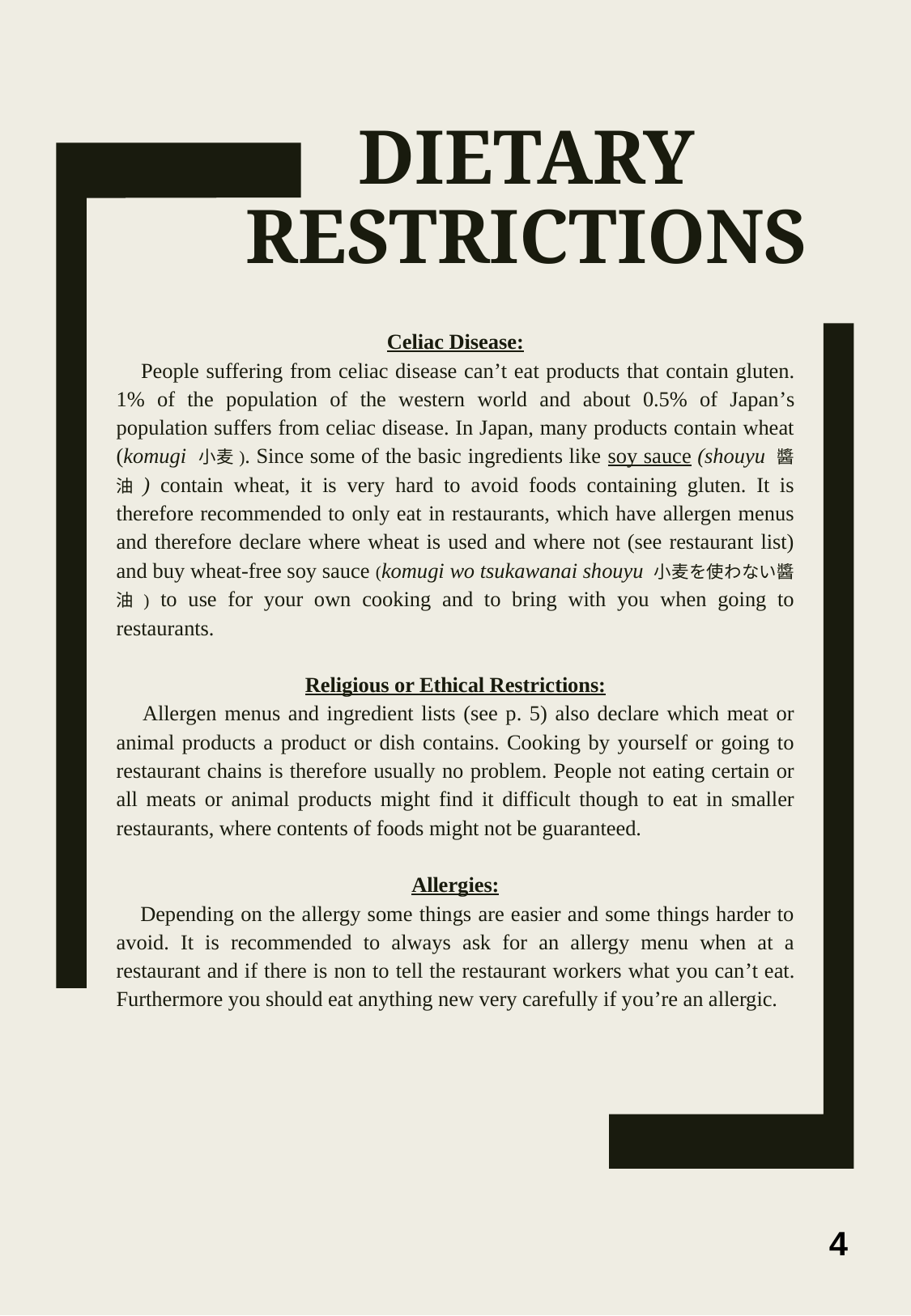

# Dietary Restrictions
Celiac Disease:
    People suffering from celiac disease can’t eat products that contain gluten. 1% of the population of the western world and about 0.5% of Japan’s population suffers from celiac disease. In Japan, many products contain wheat (komugi 小麦). Since some of the basic ingredients like soy sauce (shouyu 醬油) contain wheat, it is very hard to avoid foods containing gluten. It is therefore recommended to only eat in restaurants, which have allergen menus and therefore declare where wheat is used and where not (see restaurant list) and buy wheat-free soy sauce (komugi wo tsukawanai shouyu 小麦を使わない醬油) to use for your own cooking and to bring with you when going to restaurants.

Religious or Ethical Restrictions:
    Allergen menus and ingredient lists (see p. 5) also declare which meat or animal products a product or dish contains. Cooking by yourself or going to restaurant chains is therefore usually no problem. People not eating certain or all meats or animal products might find it difficult though to eat in smaller restaurants, where contents of foods might not be guaranteed.

Allergies:
    Depending on the allergy some things are easier and some things harder to avoid. It is recommended to always ask for an allergy menu when at a restaurant and if there is non to tell the restaurant workers what you can’t eat. Furthermore you should eat anything new very carefully if you’re an allergic.
4